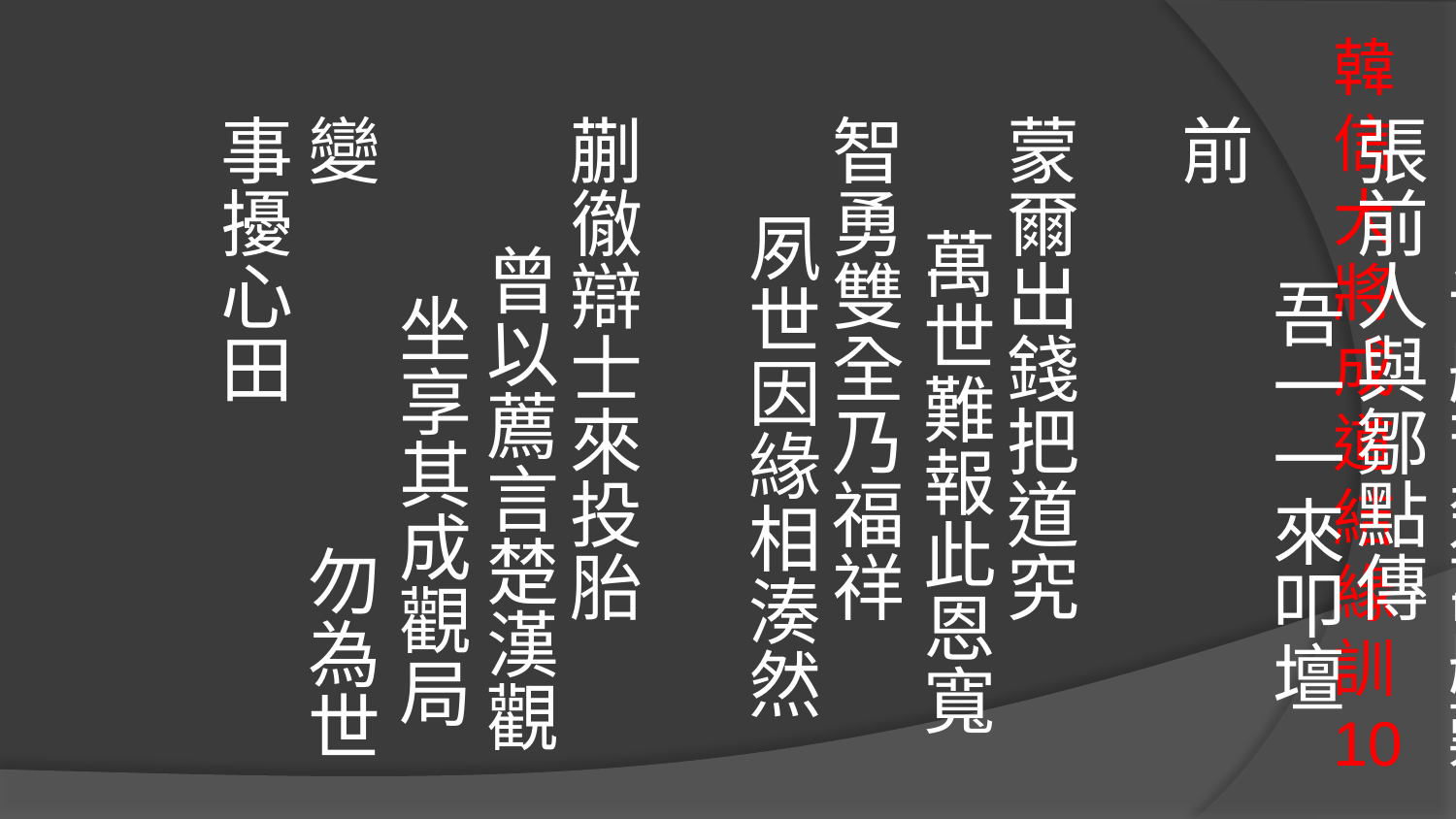

# 韓信大將成道結緣訓10
亡靈欲求真天道                   千般苦楚萬般難
張前人與鄒點傳                    吾一一來叩壇前
蒙爾出錢把道究                 萬世難報此恩寬
智勇雙全乃福祥                夙世因緣相湊然
蒯徹辯士來投胎                  曾以薦言楚漢觀             坐享其成觀局變                      勿為世事擾心田